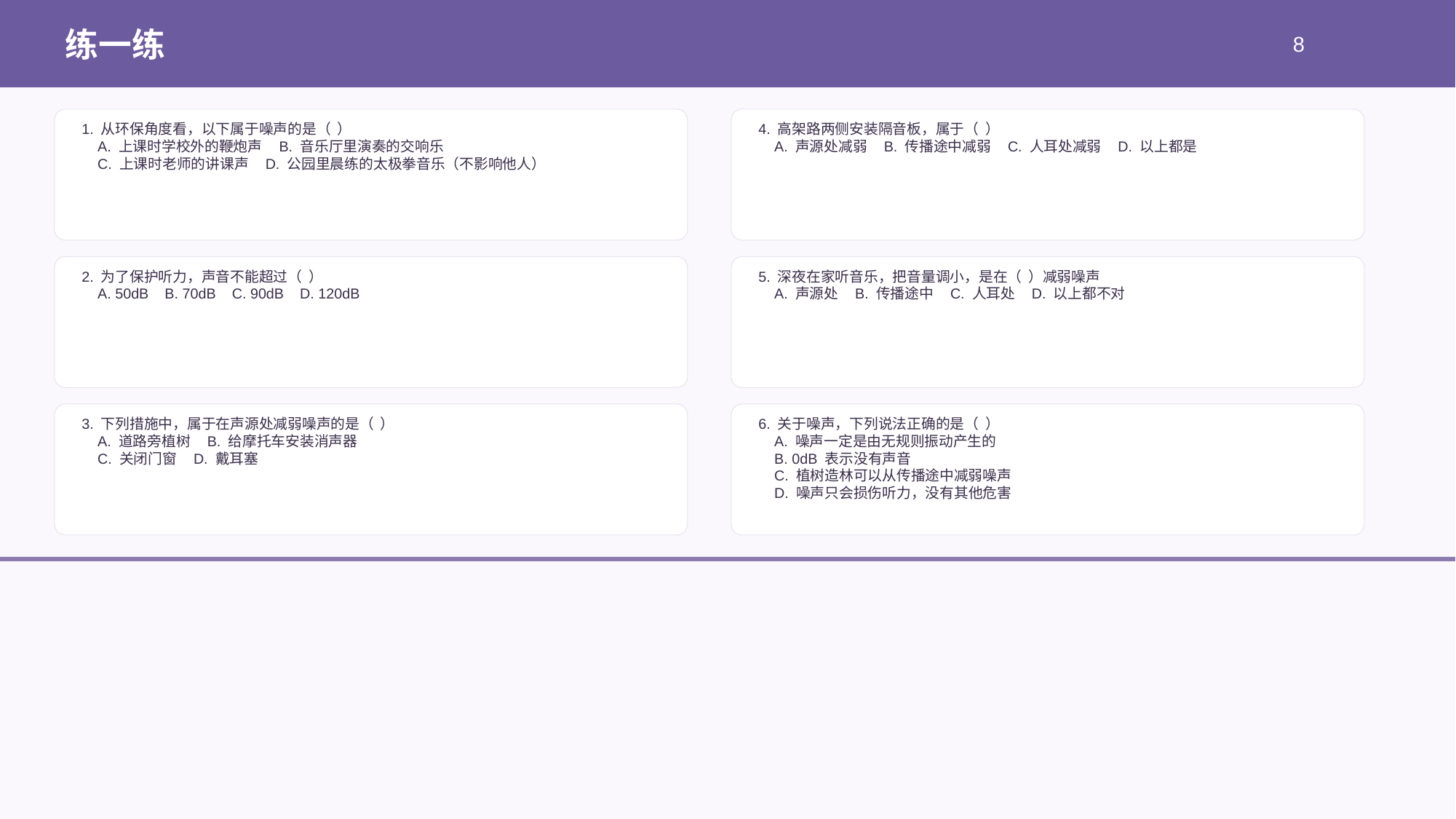

练一练
8

1. 从环保角度看，以下属于噪声的是（  ）
    A. 上课时学校外的鞭炮声    B. 音乐厅里演奏的交响乐
    C. 上课时老师的讲课声    D. 公园里晨练的太极拳音乐（不影响他人）
4. 高架路两侧安装隔音板，属于（  ）
    A. 声源处减弱    B. 传播途中减弱    C. 人耳处减弱    D. 以上都是

2. 为了保护听力，声音不能超过（  ）
    A. 50dB    B. 70dB    C. 90dB    D. 120dB
5. 深夜在家听音乐，把音量调小，是在（  ）减弱噪声
    A. 声源处    B. 传播途中    C. 人耳处    D. 以上都不对

3. 下列措施中，属于在声源处减弱噪声的是（  ）
    A. 道路旁植树    B. 给摩托车安装消声器
    C. 关闭门窗    D. 戴耳塞
6. 关于噪声，下列说法正确的是（  ）
    A. 噪声一定是由无规则振动产生的
    B. 0dB 表示没有声音
    C. 植树造林可以从传播途中减弱噪声
    D. 噪声只会损伤听力，没有其他危害